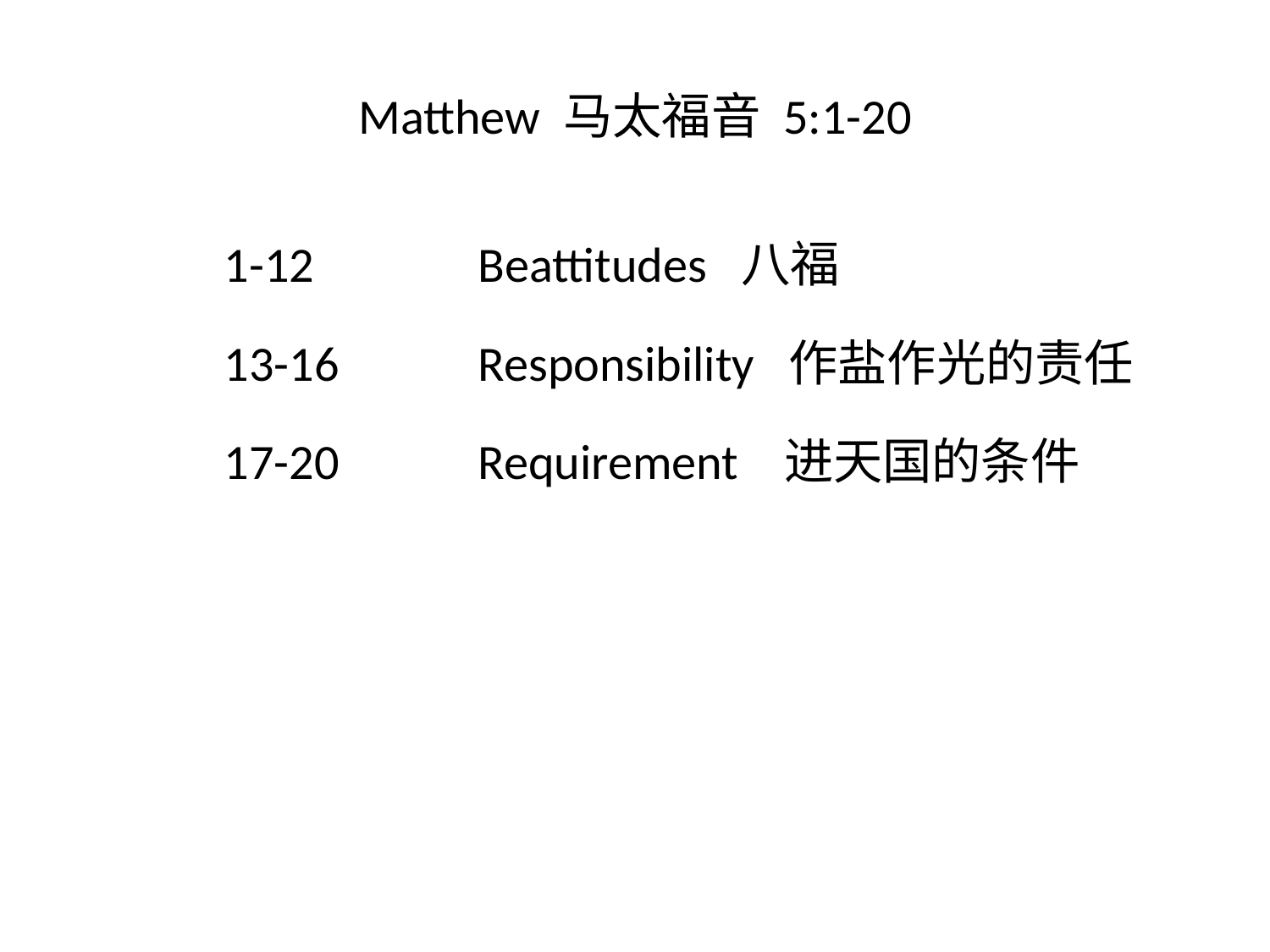

# Matthew 马太福音 5:1-20
1-12		Beattitudes  八福
13-16		Responsibility  作盐作光的责任
17-20		Requirement   进天国的条件